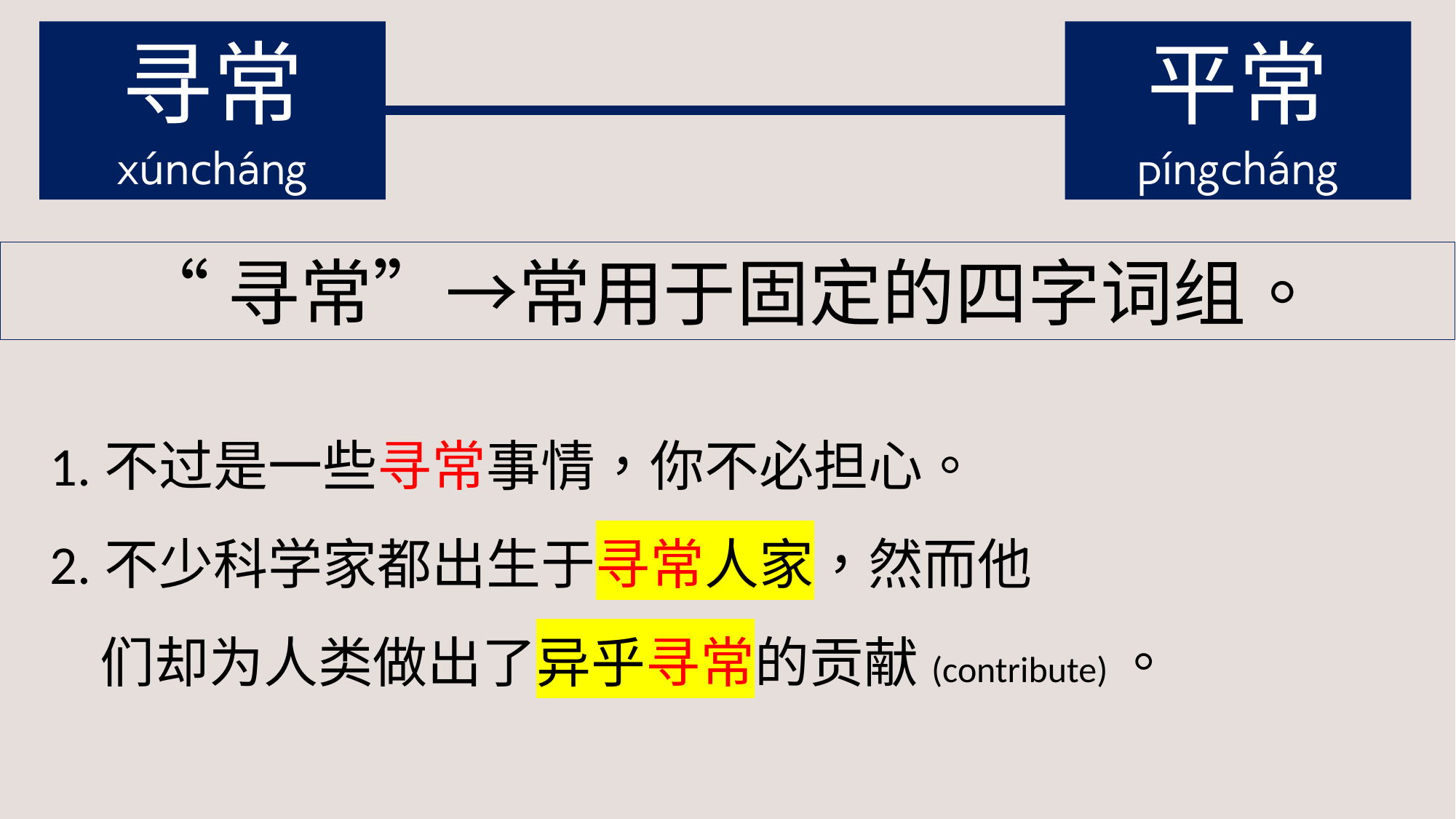

寻常
xúncháng
平常
píngcháng
“寻常”→常用于固定的四字词组。
1.不过是一些寻常事情，你不必担心。
2.不少科学家都出生于寻常人家，然而他
   们却为人类做出了异乎寻常的贡献(contribute)。